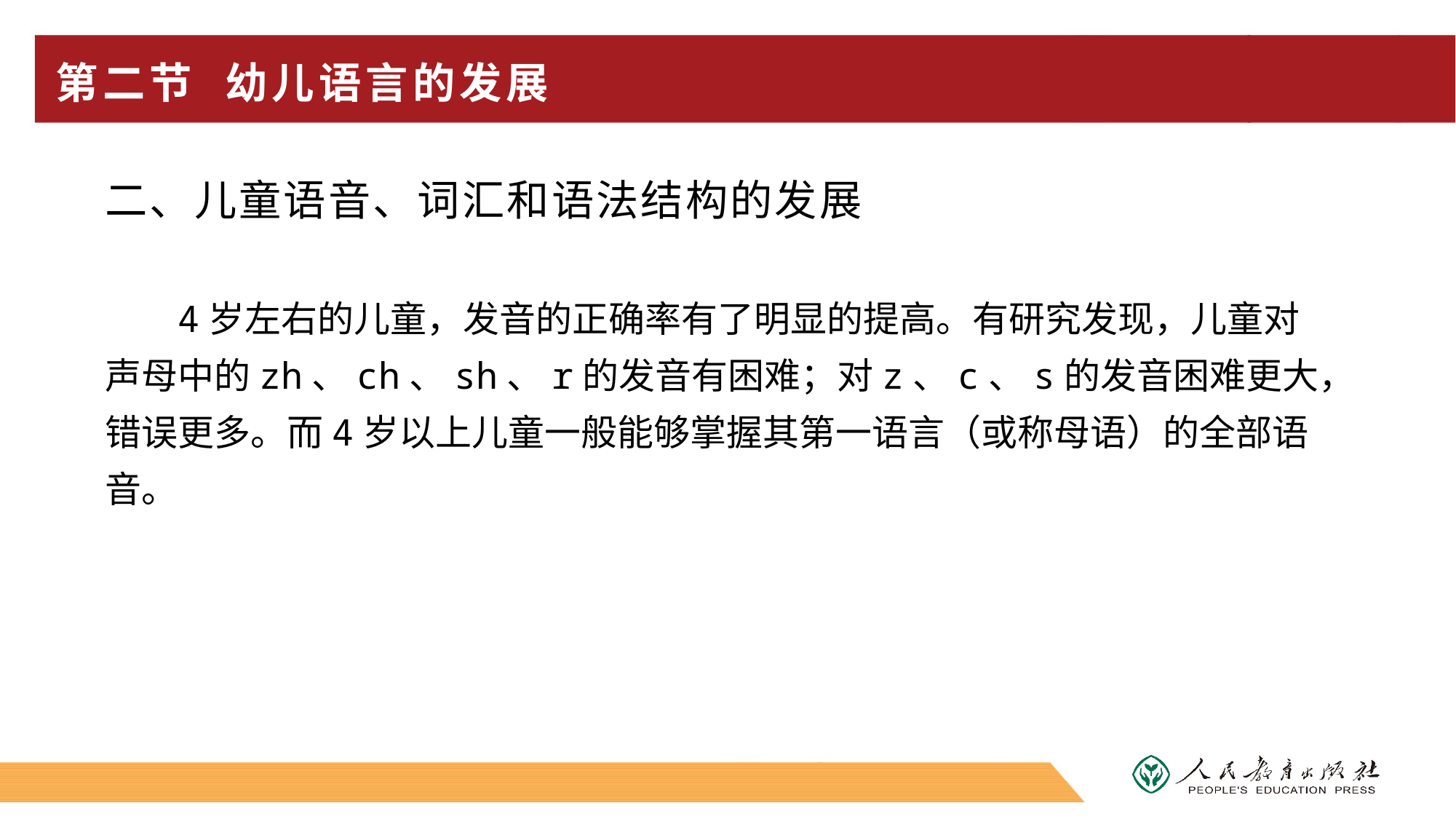

# 第二节  幼儿语言的发展
二、儿童语音、词汇和语法结构的发展
4岁左右的儿童，发音的正确率有了明显的提高。有研究发现，儿童对声母中的zh、ch、sh、r的发音有困难；对z、c、s的发音困难更大，错误更多。而4岁以上儿童一般能够掌握其第一语言（或称母语）的全部语音。